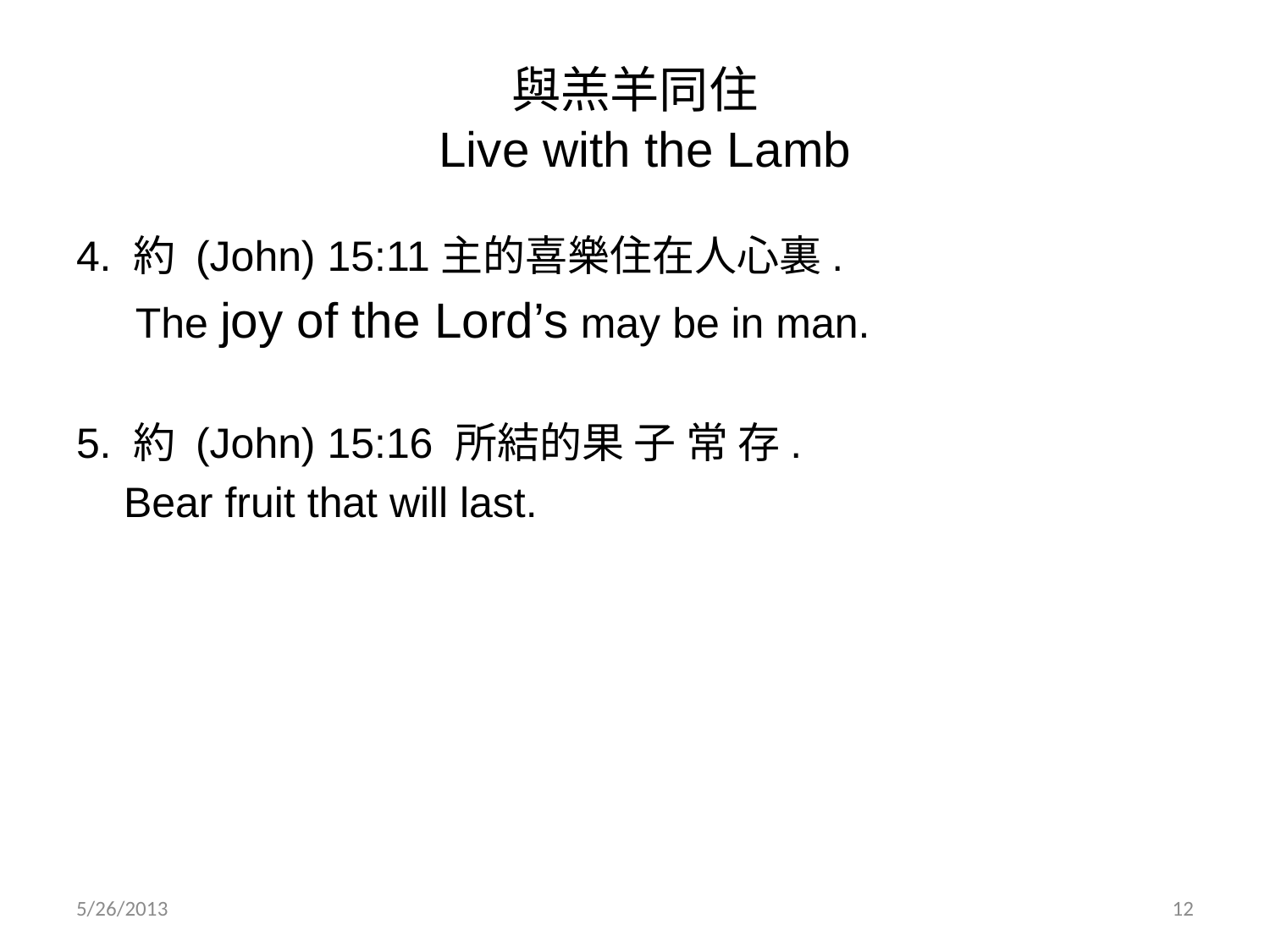

# 與羔羊同住 Live with the Lamb
4. 約 (John) 15:11主的喜樂住在人心裏.
     The joy of the Lord’s may be in man.

5. 約 (John) 15:16 所結的果 子 常 存.
    Bear fruit that will last.

5/26/2013
12